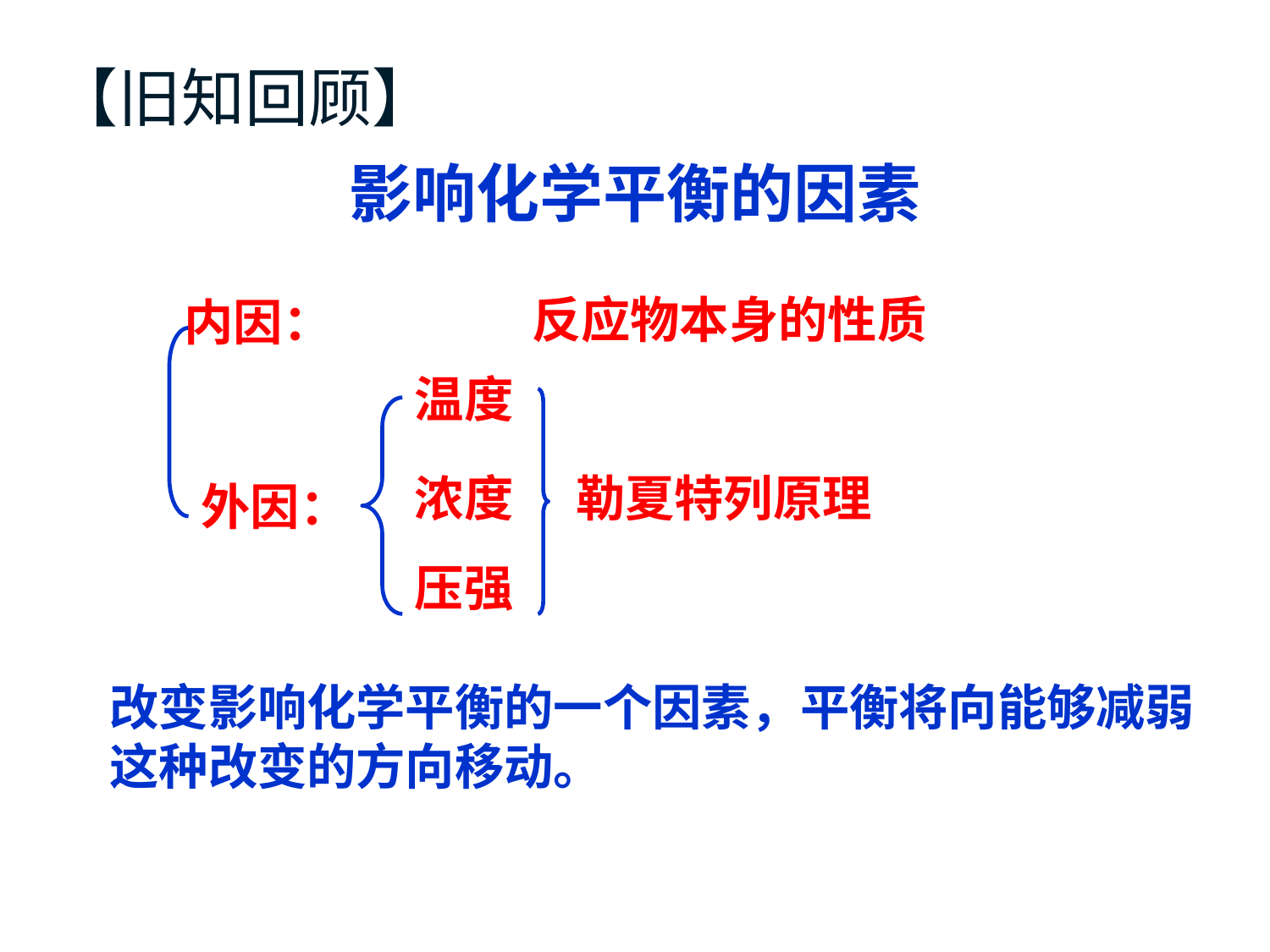

【旧知回顾】
# 影响化学平衡的因素
反应物本身的性质
内因：
外因：

温度

勒夏特列原理
改变影响化学平衡的一个因素，平衡将向能够减弱
这种改变的方向移动。
浓度
压强